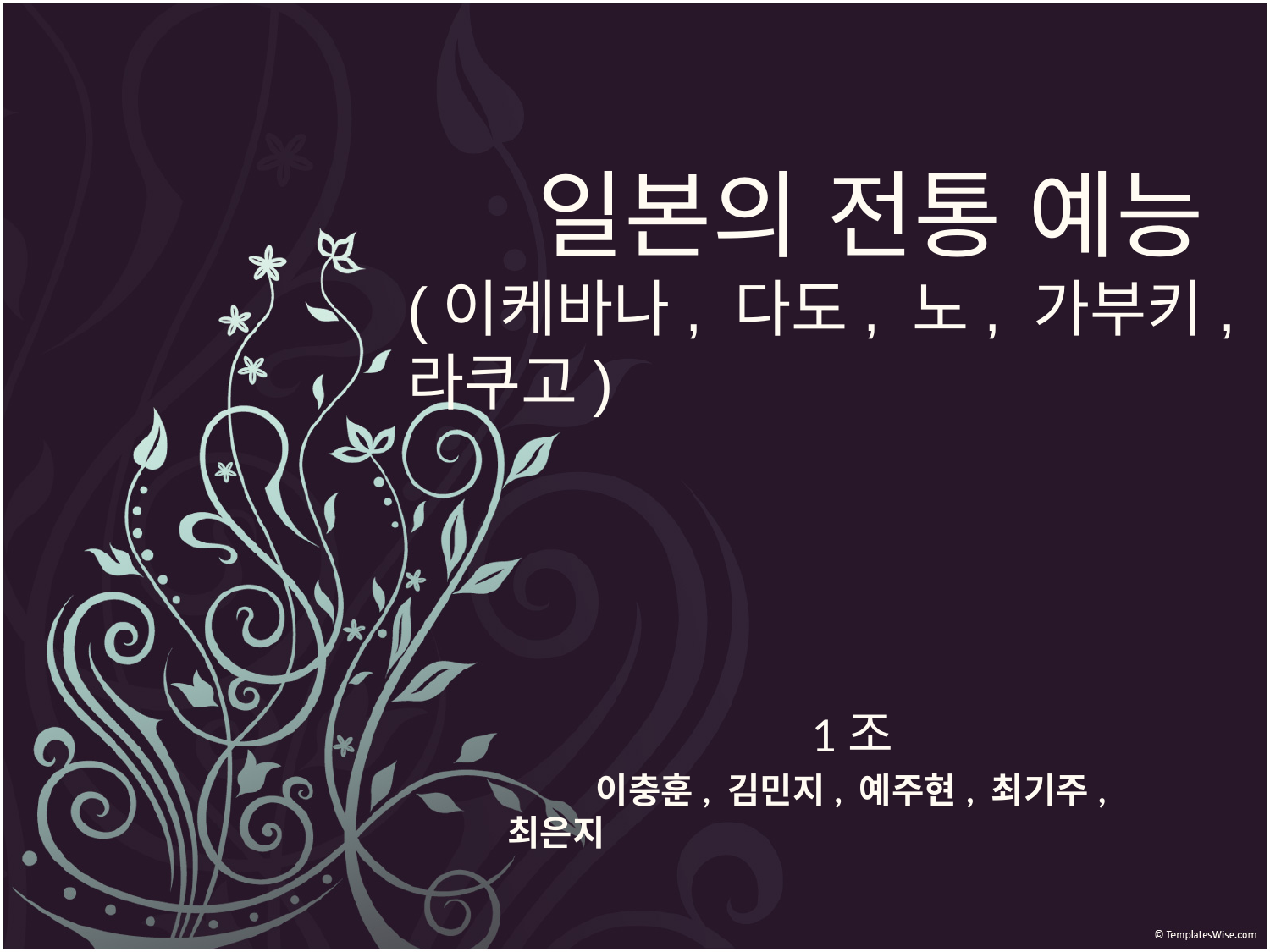

# 일본의 전통 예능 (이케바나, 다도, 노, 가부키, 라쿠고)
1조
        이충훈, 김민지, 예주현, 최기주, 최은지